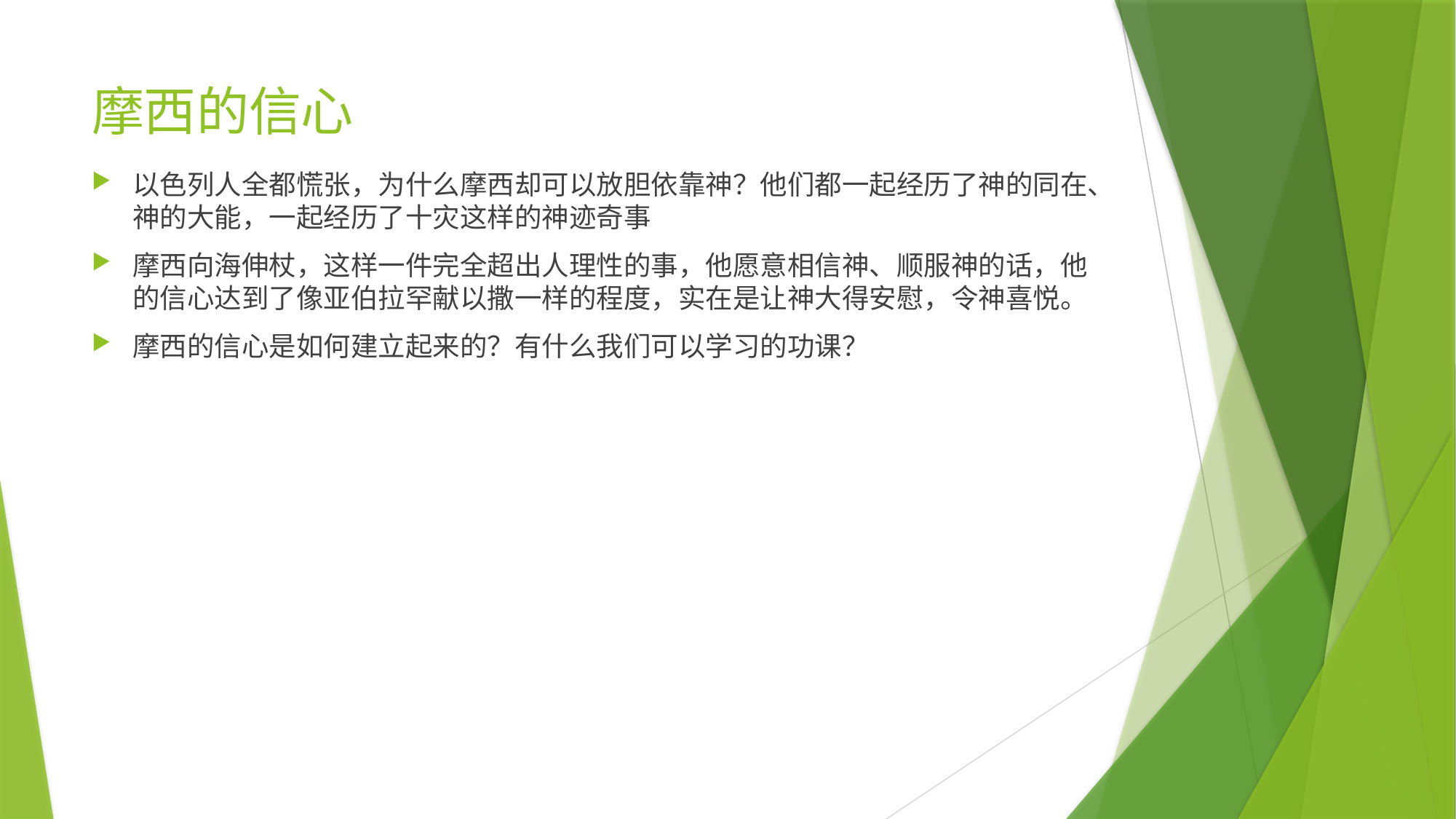

# 摩西的信心
以色列人全都慌张，为什么摩西却可以放胆依靠神？他们都一起经历了神的同在、神的大能，一起经历了十灾这样的神迹奇事
摩西向海伸杖，这样一件完全超出人理性的事，他愿意相信神、顺服神的话，他的信心达到了像亚伯拉罕献以撒一样的程度，实在是让神大得安慰，令神喜悦。
摩西的信心是如何建立起来的？有什么我们可以学习的功课？